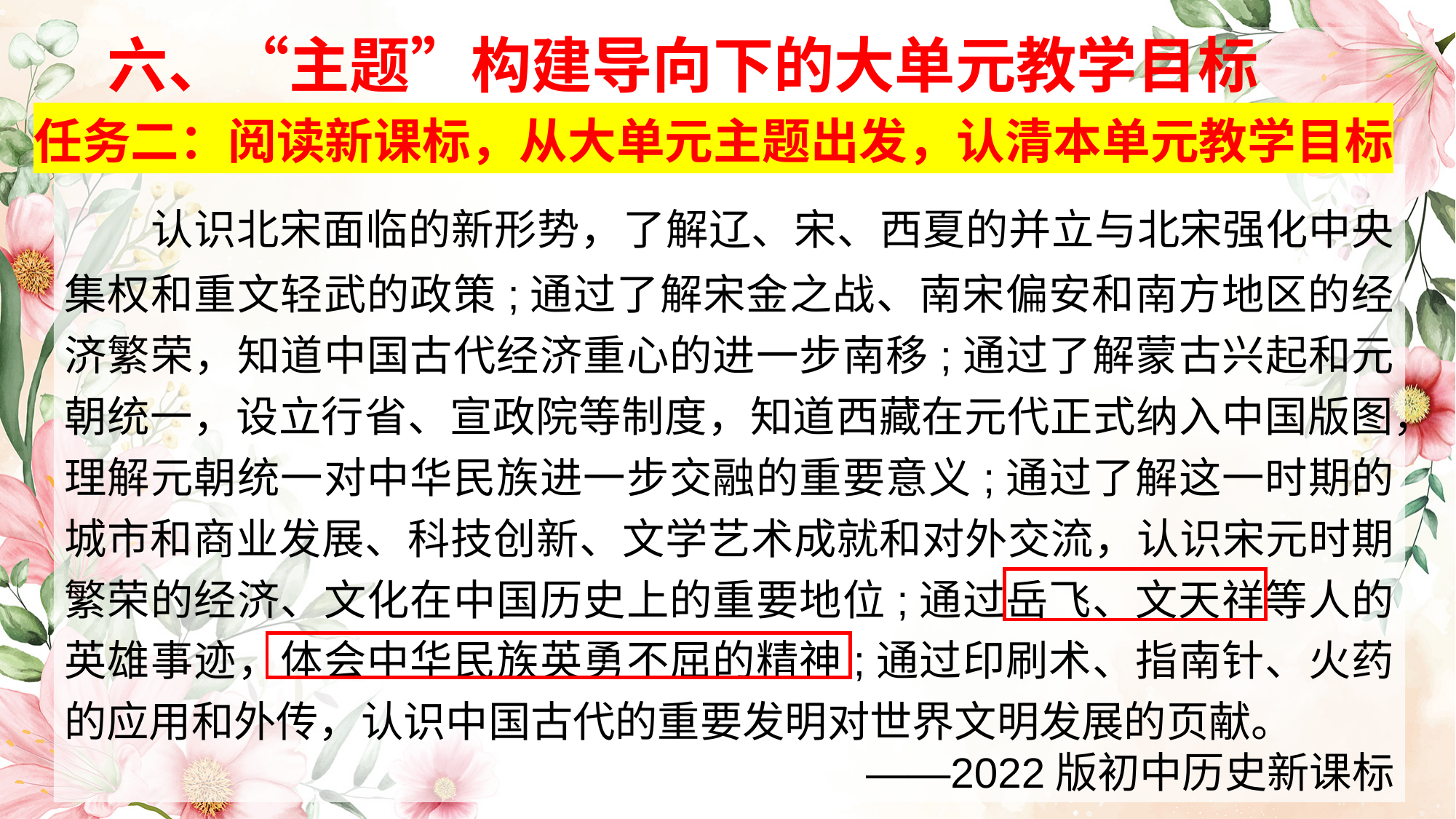

六、“主题”构建导向下的大单元教学目标
任务二：阅读新课标，从大单元主题出发，认清本单元教学目标
     认识北宋面临的新形势，了解辽、宋、西夏的并立与北宋强化中央集权和重文轻武的政策;通过了解宋金之战、南宋偏安和南方地区的经济繁荣，知道中国古代经济重心的进一步南移;通过了解蒙古兴起和元朝统一，设立行省、宣政院等制度，知道西藏在元代正式纳入中国版图，理解元朝统一对中华民族进一步交融的重要意义;通过了解这一时期的城市和商业发展、科技创新、文学艺术成就和对外交流，认识宋元时期繁荣的经济、文化在中国历史上的重要地位;通过岳飞、文天祥等人的英雄事迹，体会中华民族英勇不屈的精神;通过印刷术、指南针、火药的应用和外传，认识中国古代的重要发明对世界文明发展的页献。
——2022版初中历史新课标